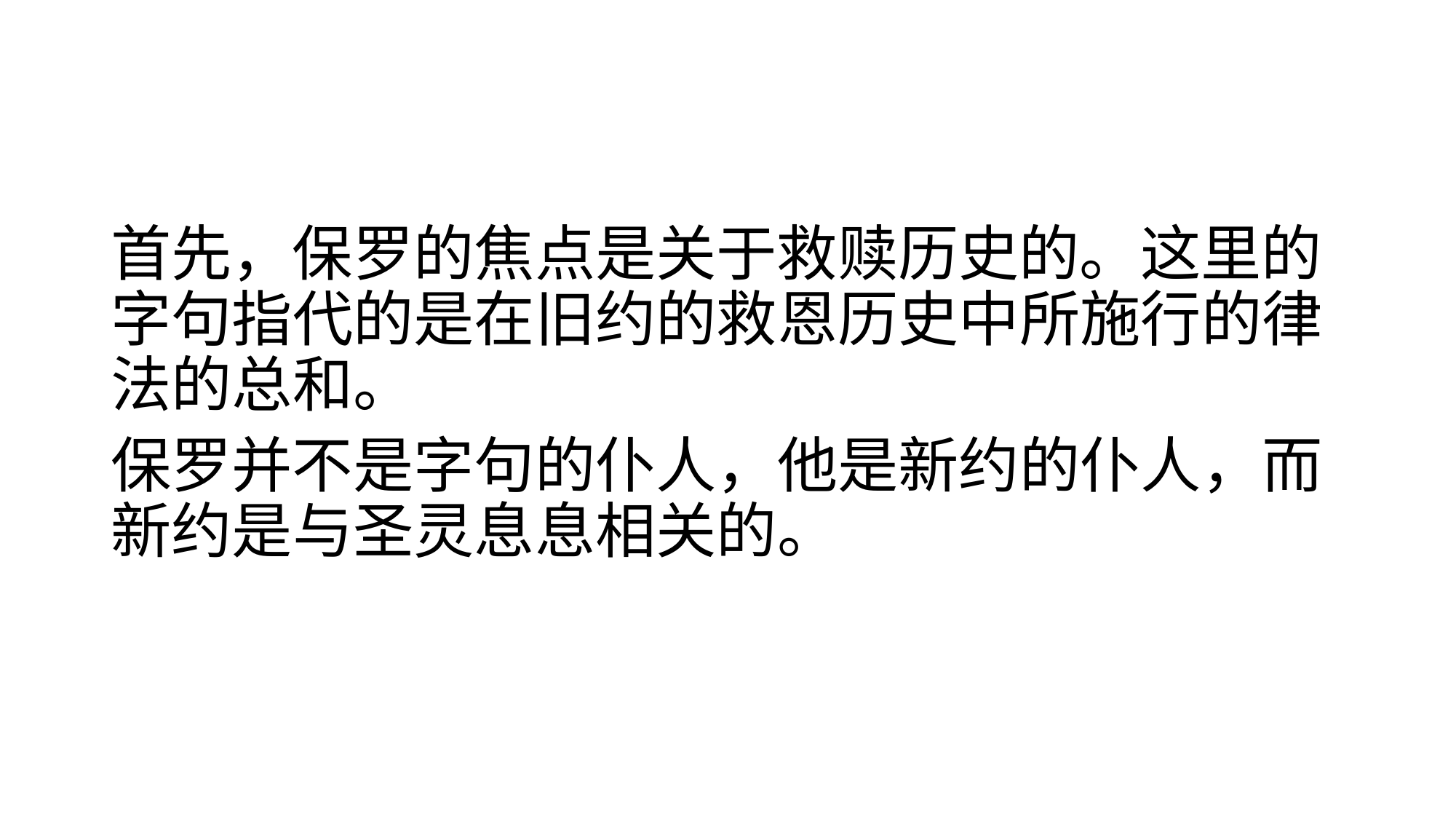

#
首先，保罗的焦点是关于救赎历史的。这里的字句指代的是在旧约的救恩历史中所施行的律法的总和。
保罗并不是字句的仆人，他是新约的仆人，而新约是与圣灵息息相关的。